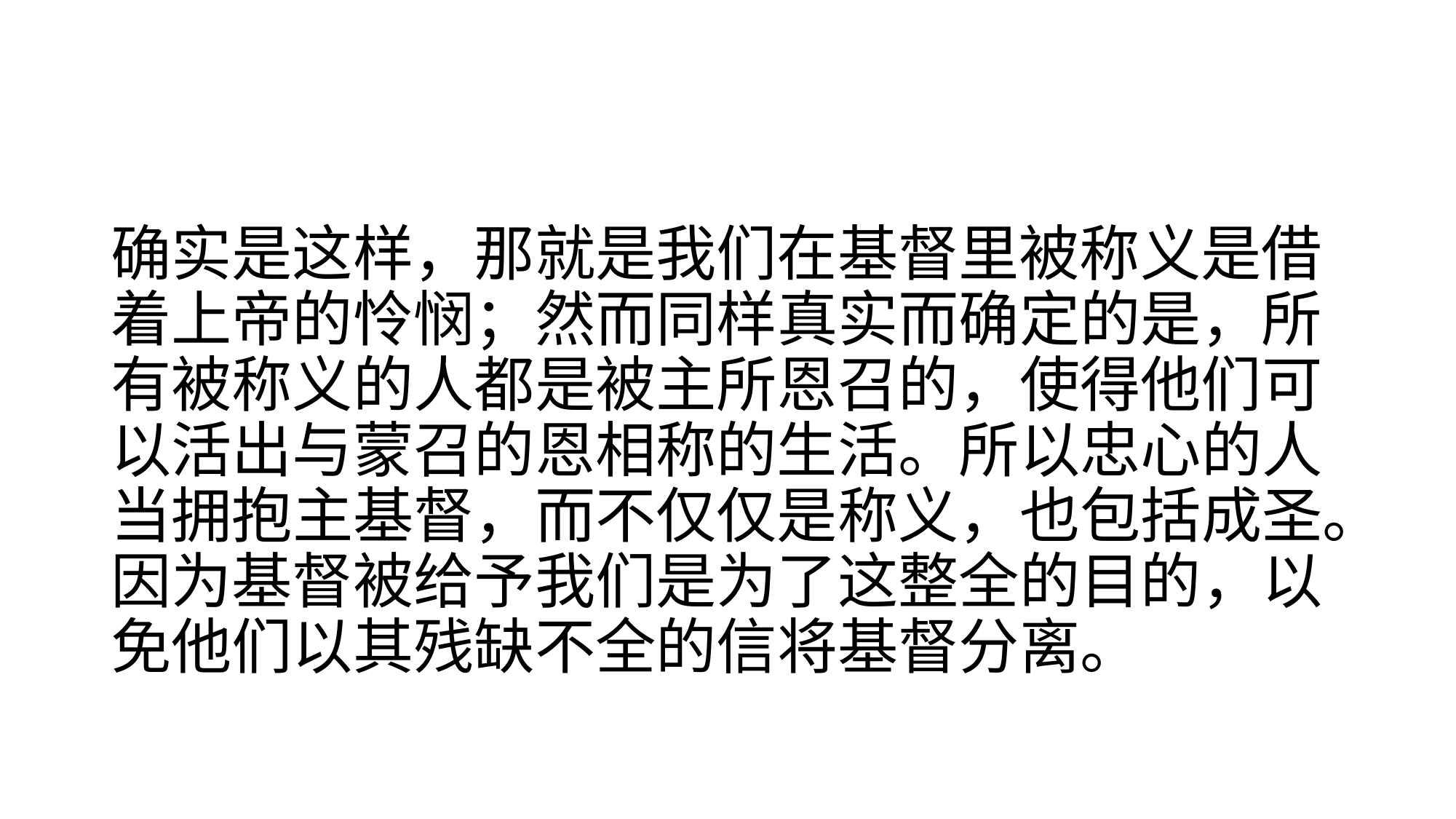

#
确实是这样，那就是我们在基督里被称义是借着上帝的怜悯；然而同样真实而确定的是，所有被称义的人都是被主所恩召的，使得他们可以活出与蒙召的恩相称的生活。所以忠心的人当拥抱主基督，而不仅仅是称义，也包括成圣。因为基督被给予我们是为了这整全的目的，以免他们以其残缺不全的信将基督分离。